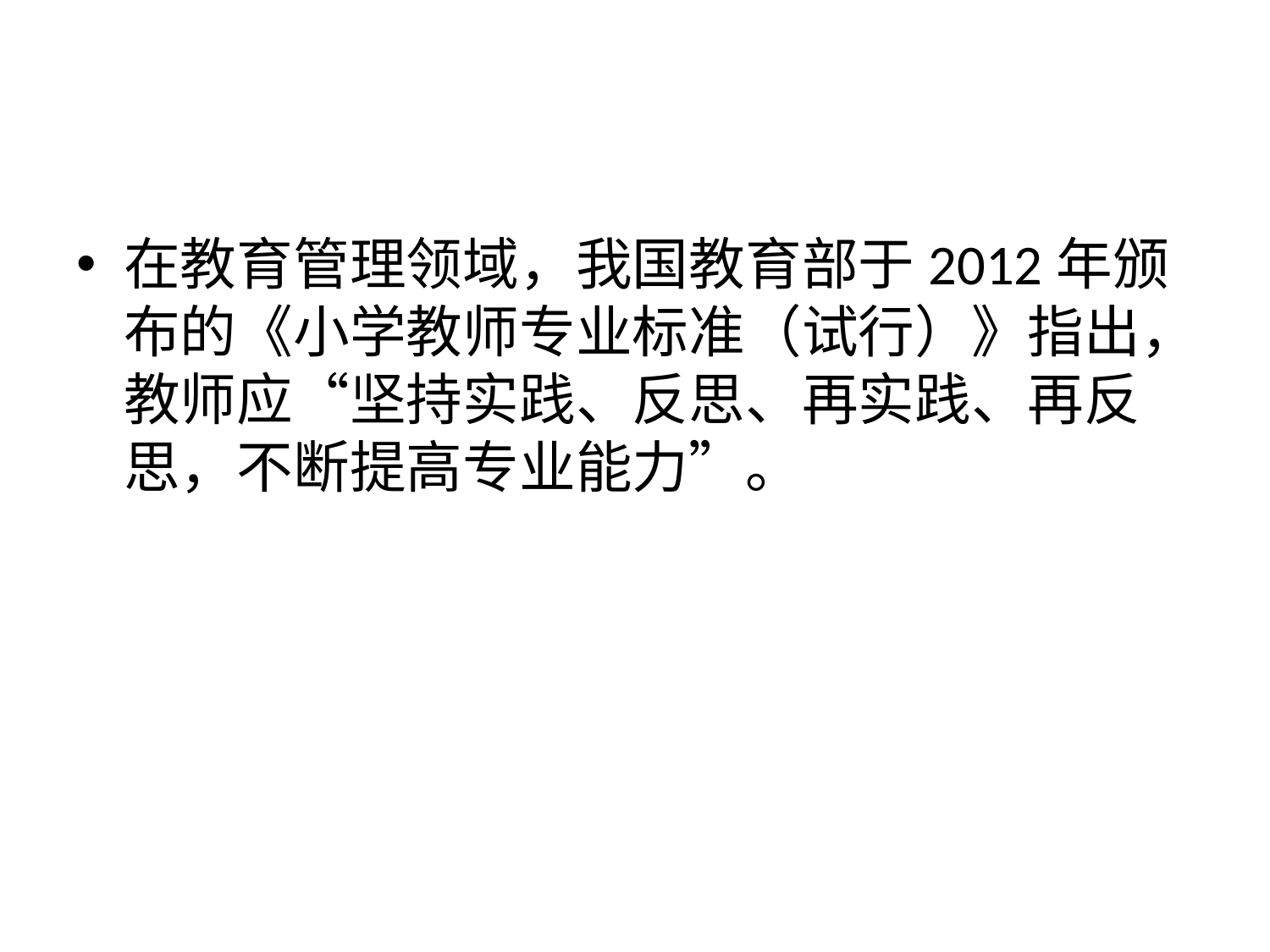

#
在教育管理领域，我国教育部于2012年颁布的《小学教师专业标准（试行）》指出，教师应“坚持实践、反思、再实践、再反思，不断提高专业能力”。